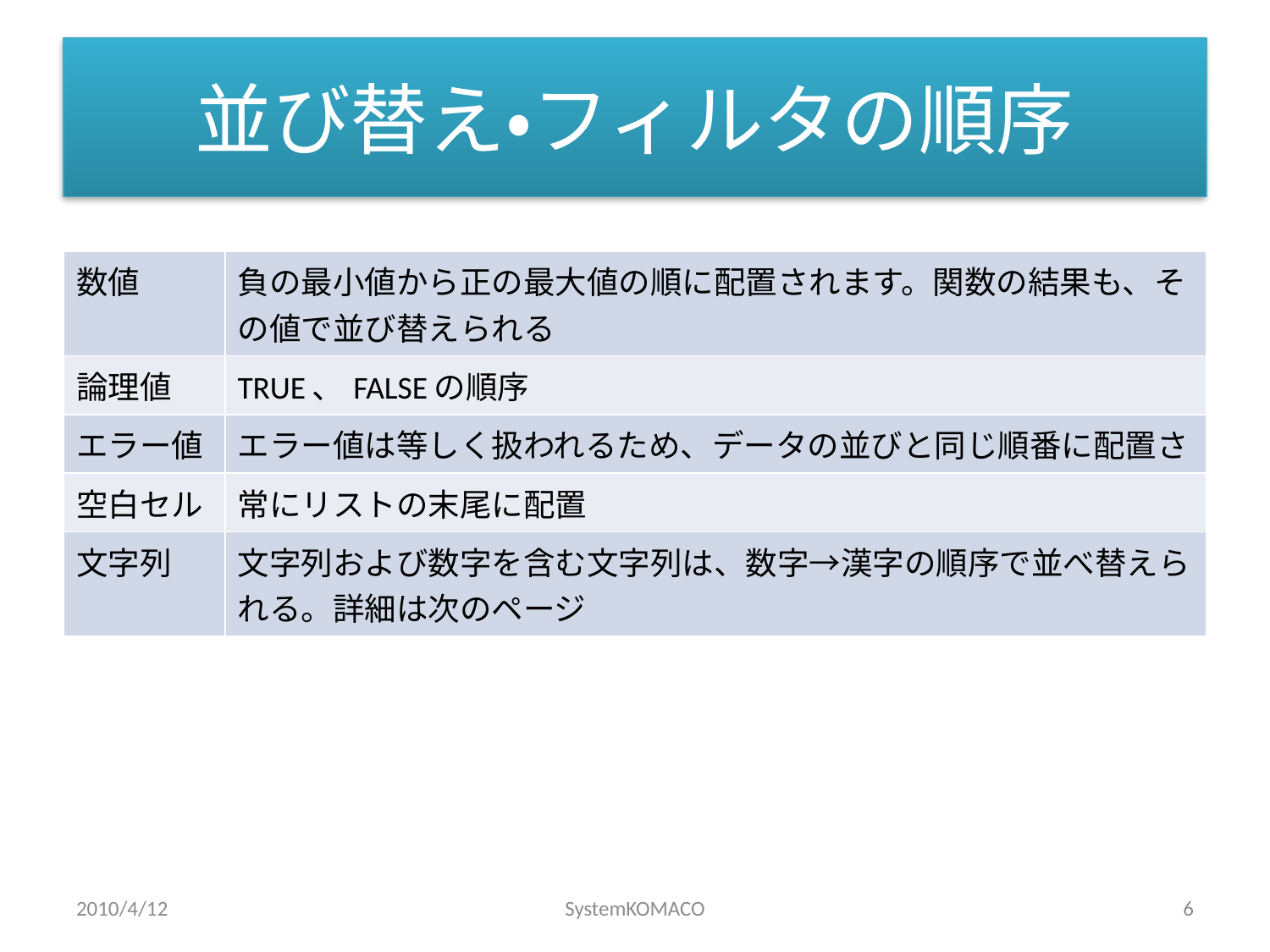

# 並び替え・フィルタの順序
| 数値 | 負の最小値から正の最大値の順に配置されます。関数の結果も、その値で並び替えられる |
| --- | --- |
| 論理値 | TRUE、FALSEの順序 |
| エラー値 | エラー値は等しく扱われるため、データの並びと同じ順番に配置さ |
| 空白セル | 常にリストの末尾に配置 |
| 文字列 | 文字列および数字を含む文字列は、数字→漢字の順序で並べ替えられる。詳細は次のページ |
2010/4/12
SystemKOMACO
6